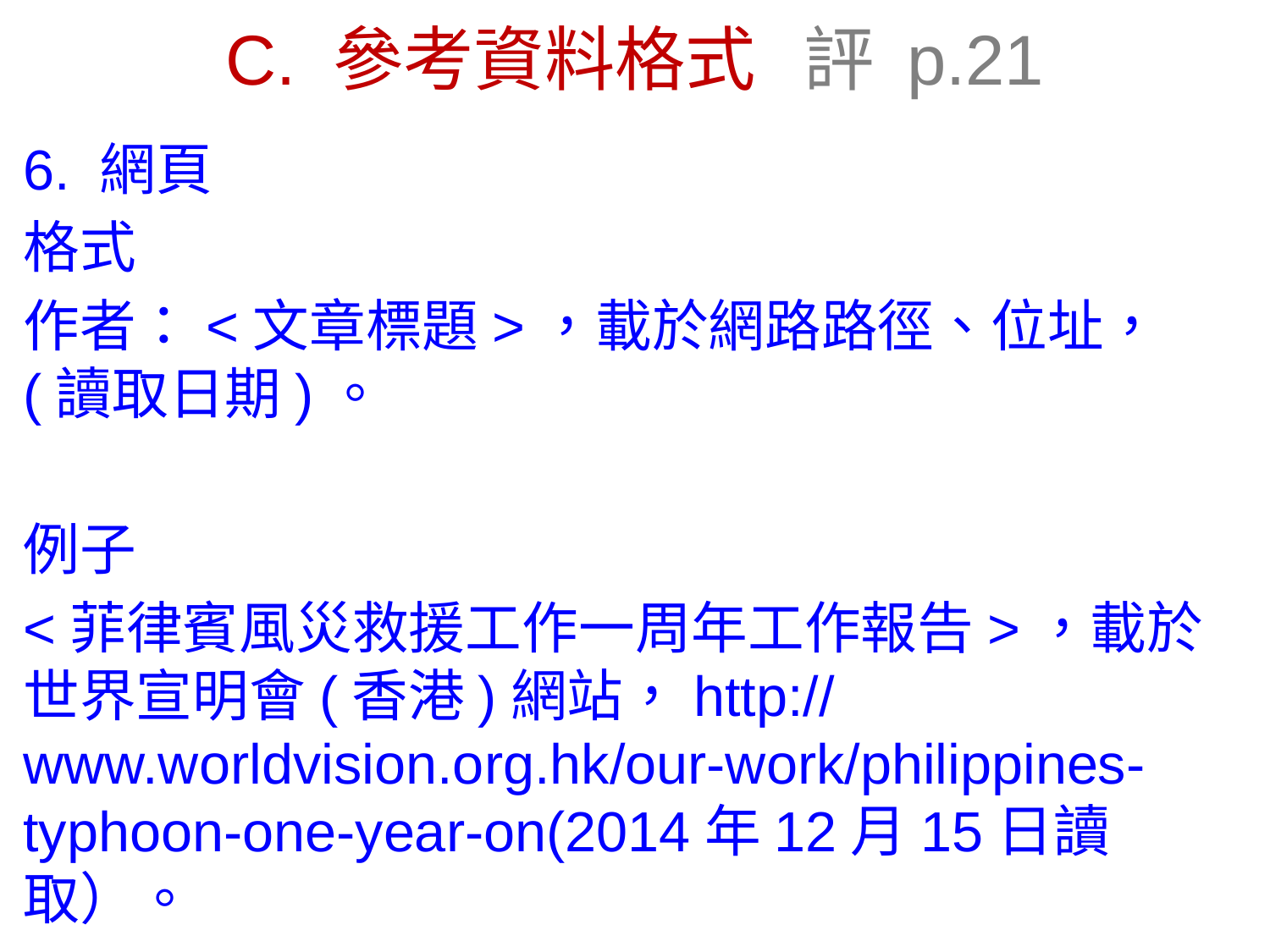

# C. 參考資料格式   評 p.21
6. 網頁
格式
作者：<文章標題>，載於網路路徑、位址，(讀取日期)。

例子
<菲律賓風災救援工作一周年工作報告>，載於世界宣明會(香港)網站，http://www.worldvision.org.hk/our-work/philippines-typhoon-one-year-on(2014年12月15日讀取）。